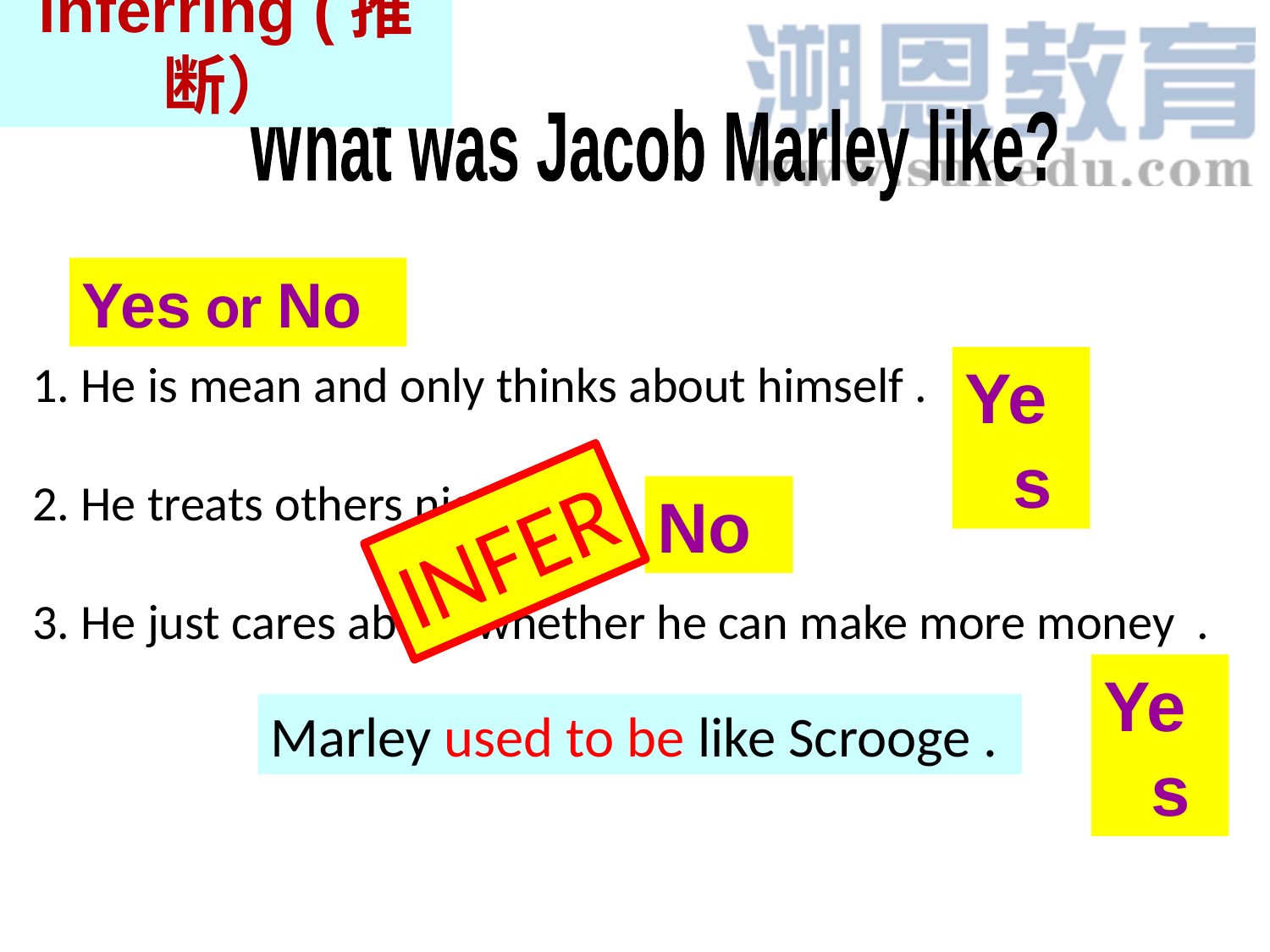

inferring (推断）
What was Jacob Marley like?
Yes or No

1. He is mean and only thinks about himself .

2. He treats others nicely .

3. He just cares about whether he can make more money  .
Yes
No
infer
Yes
Marley used to be like Scrooge .